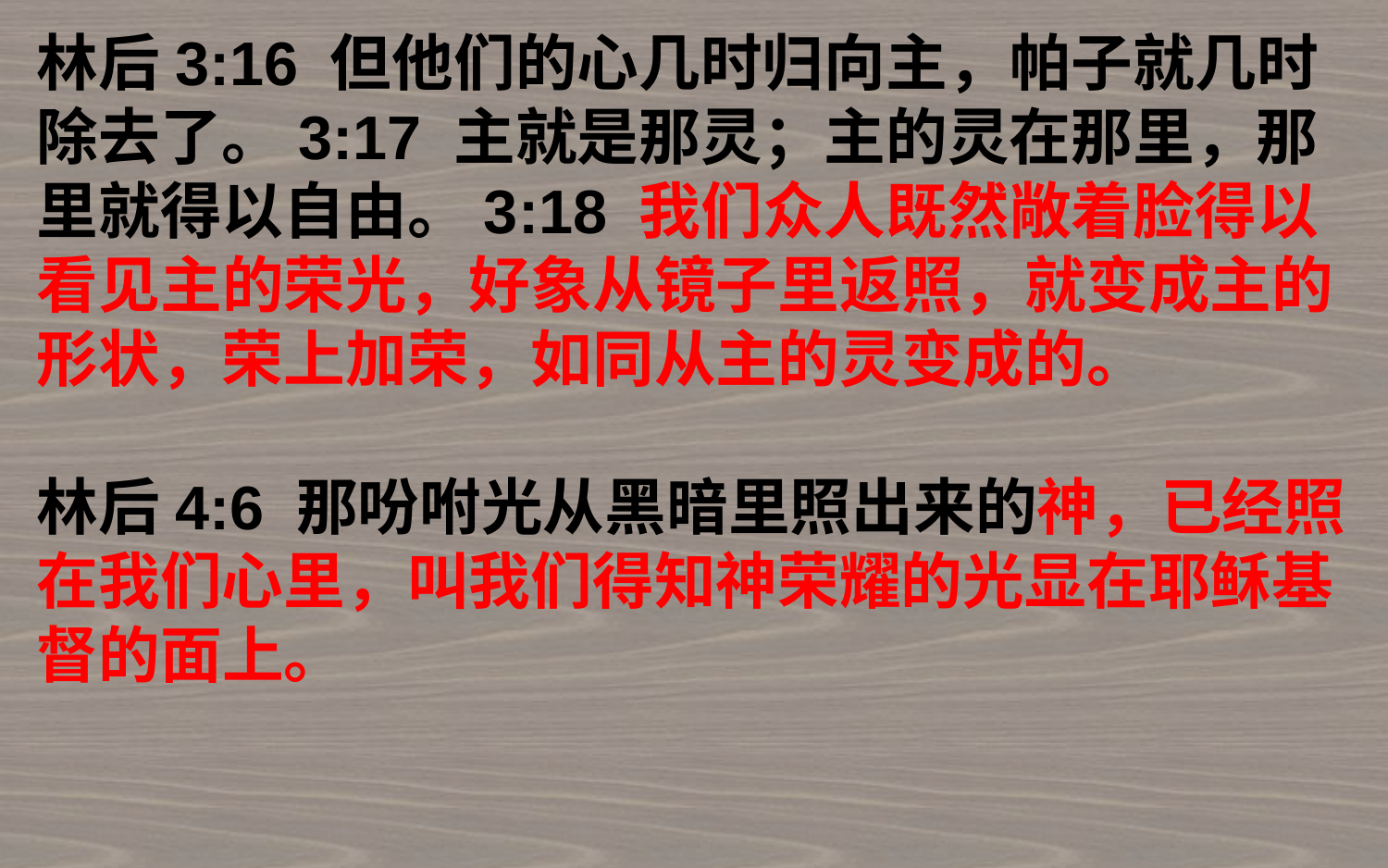

林后3:16 但他们的心几时归向主，帕子就几时除去了。3:17 主就是那灵；主的灵在那里，那里就得以自由。3:18 我们众人既然敞着脸得以看见主的荣光，好象从镜子里返照，就变成主的形状，荣上加荣，如同从主的灵变成的。

林后4:6 那吩咐光从黑暗里照出来的神，已经照在我们心里，叫我们得知神荣耀的光显在耶稣基督的面上。